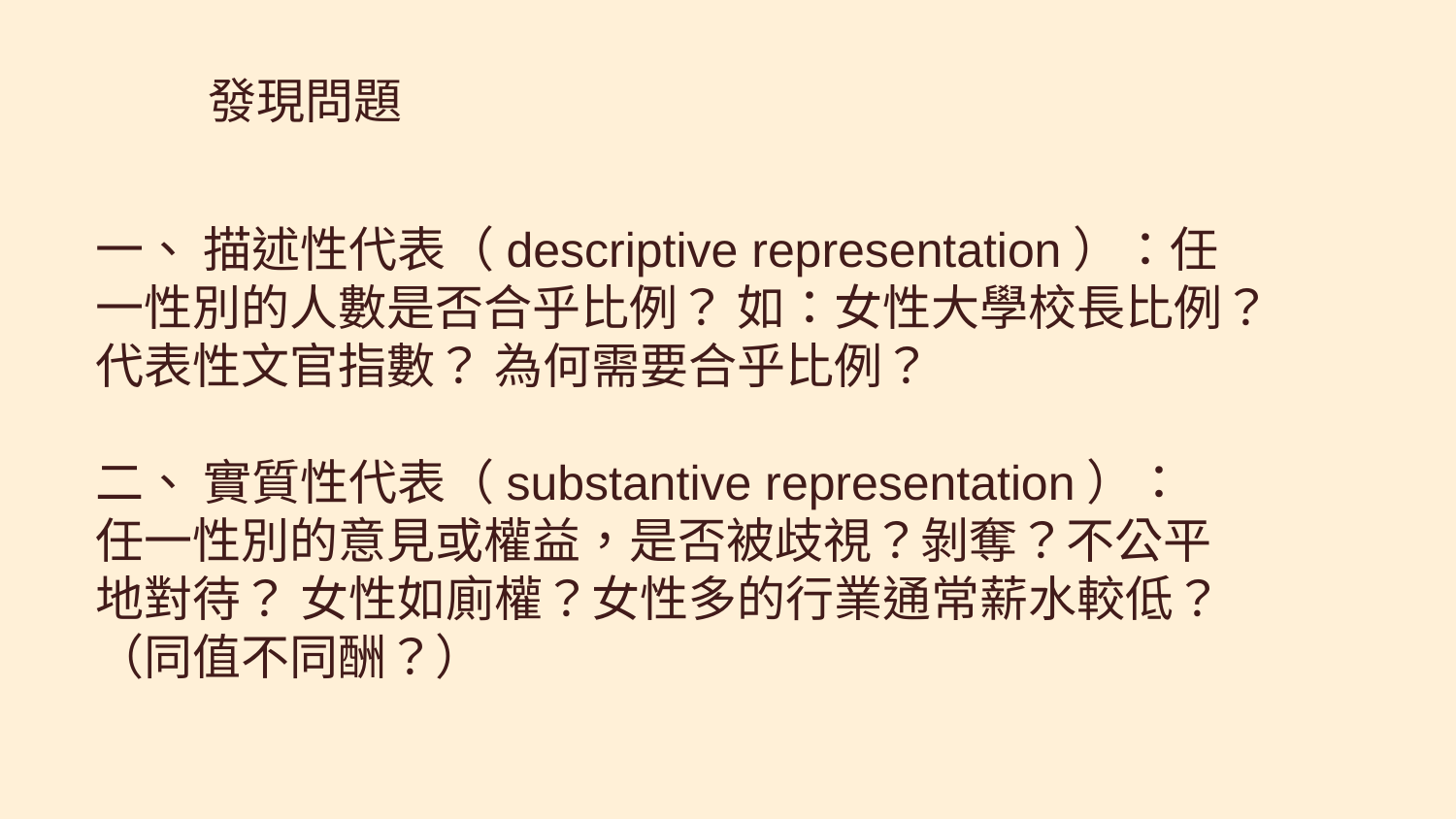

發現問題
一、 描述性代表（descriptive representation）：任一性別的人數是否合乎比例？ 如：女性大學校長比例？代表性文官指數？ 為何需要合乎比例？

二、 實質性代表（substantive representation）：任一性別的意見或權益，是否被歧視？剝奪？不公平地對待？ 女性如廁權？女性多的行業通常薪水較低？
（同值不同酬？）